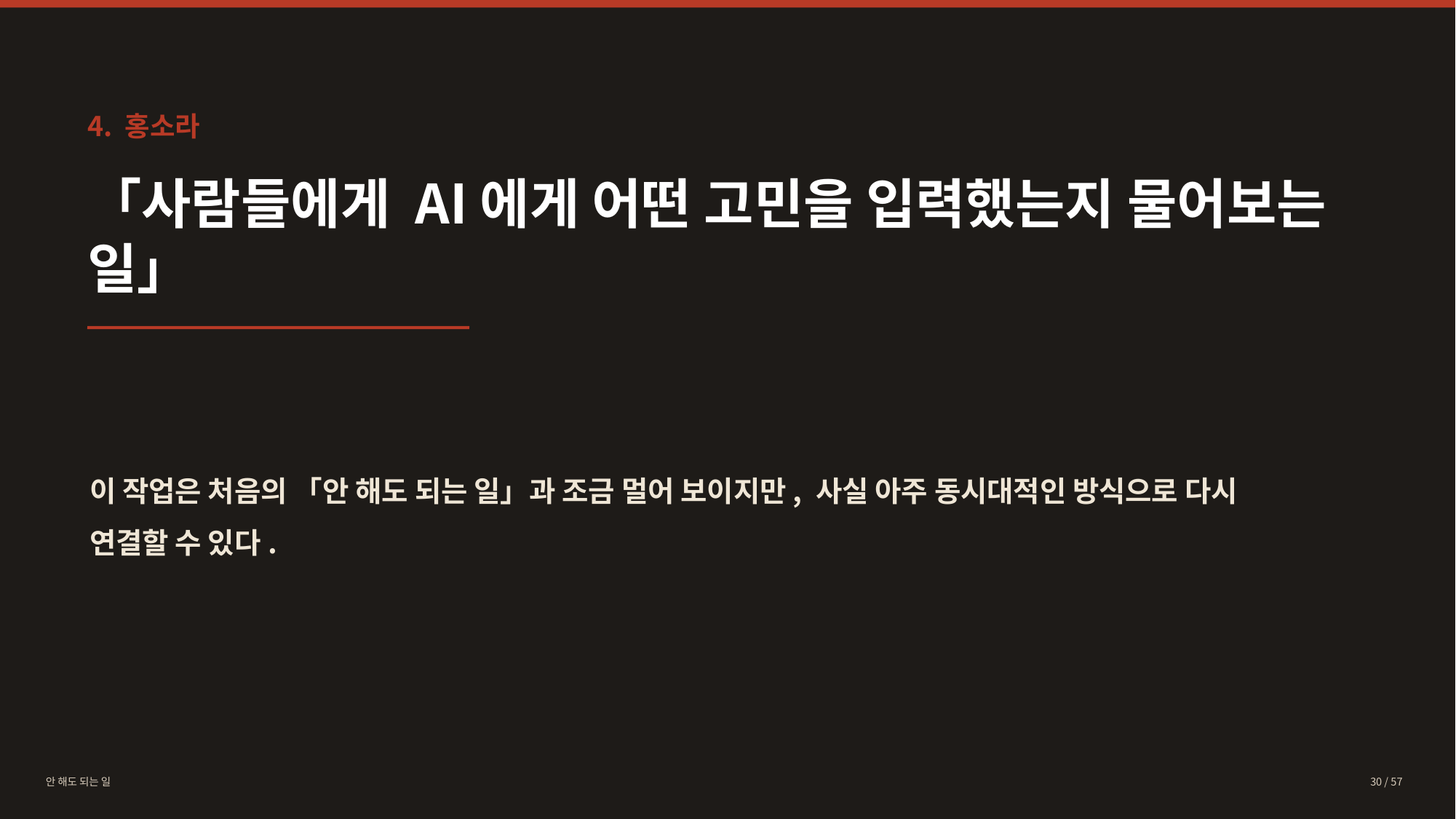

4. 홍소라
「사람들에게 AI에게 어떤 고민을 입력했는지 물어보는 일」

이 작업은 처음의 「안 해도 되는 일」과 조금 멀어 보이지만, 사실 아주 동시대적인 방식으로 다시 연결할 수 있다.
안 해도 되는 일
30 / 57